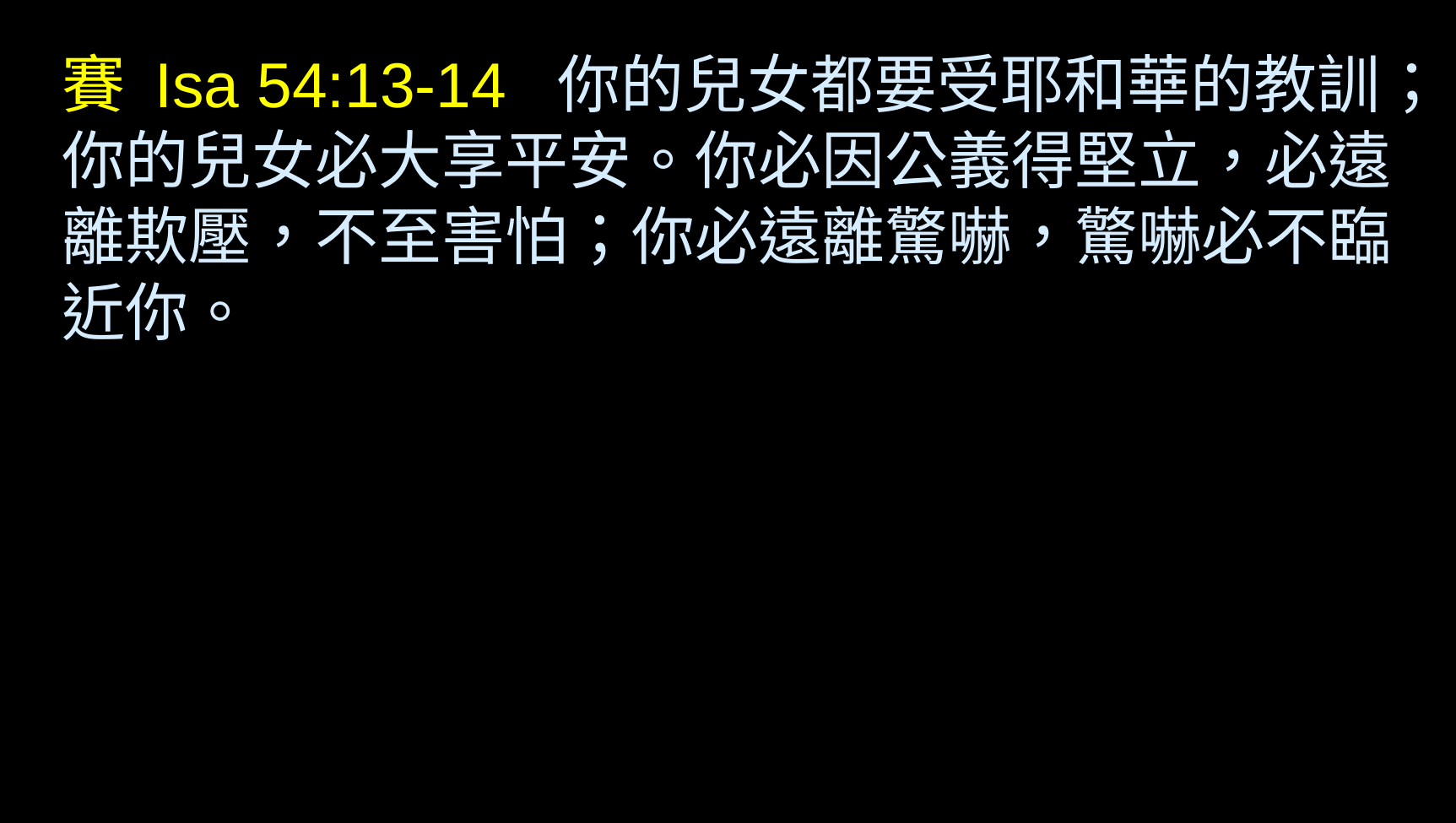

賽 Isa 54:13-14  你的兒女都要受耶和華的教訓；你的兒女必大享平安。你必因公義得堅立，必遠離欺壓，不至害怕；你必遠離驚嚇，驚嚇必不臨近你。